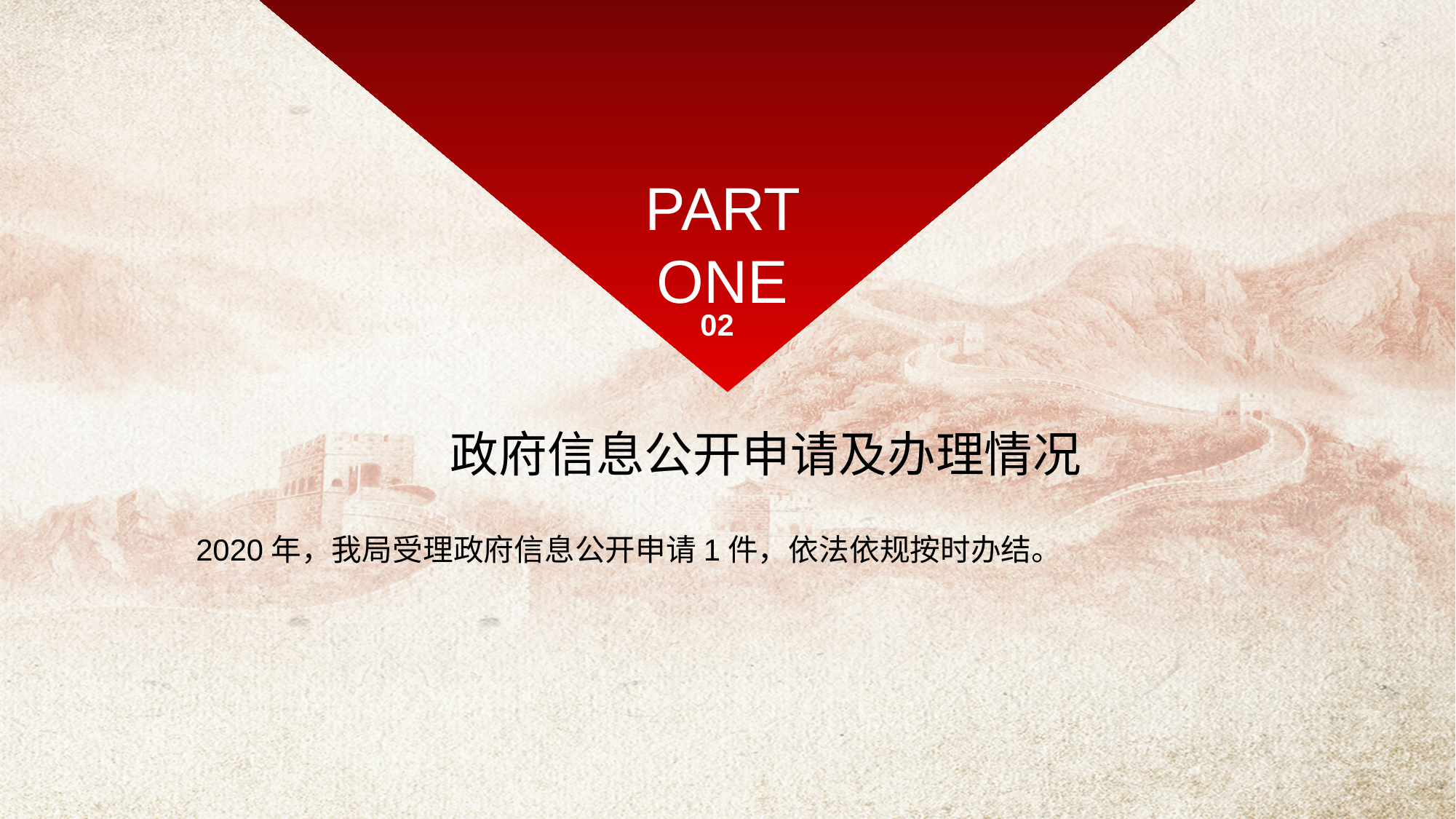

PART ONE

02
政府信息公开申请及办理情况
        2020年，我局受理政府信息公开申请1件，依法依规按时办结。